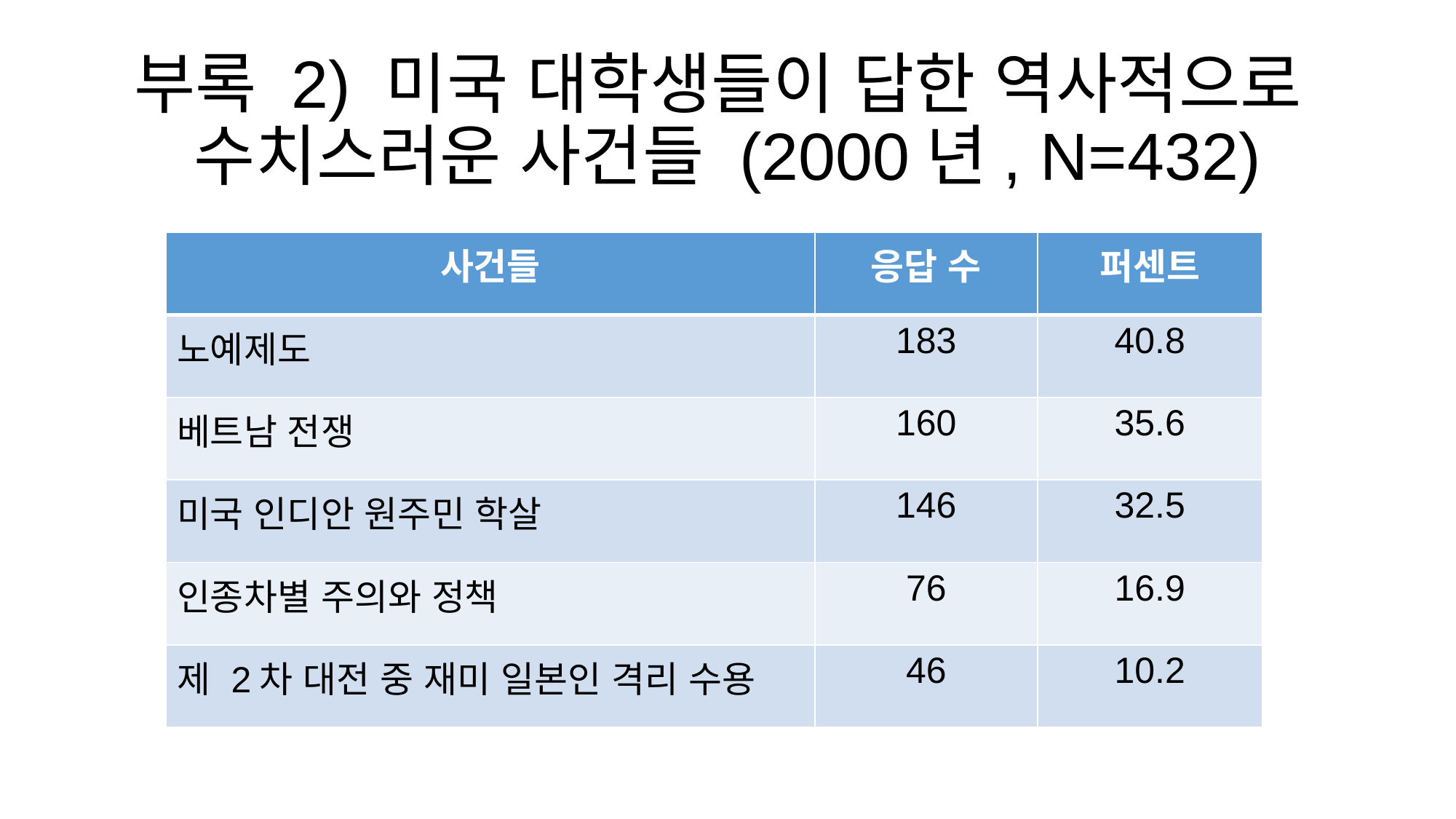

# 부록 2) 미국 대학생들이 답한 역사적으로 수치스러운 사건들 (2000년, N=432)
| 사건들 | 응답 수 | 퍼센트 |
| --- | --- | --- |
| 노예제도 | 183 | 40.8 |
| 베트남 전쟁 | 160 | 35.6 |
| 미국 인디안 원주민 학살 | 146 | 32.5 |
| 인종차별 주의와 정책 | 76 | 16.9 |
| 제 2차 대전 중 재미 일본인 격리 수용 | 46 | 10.2 |